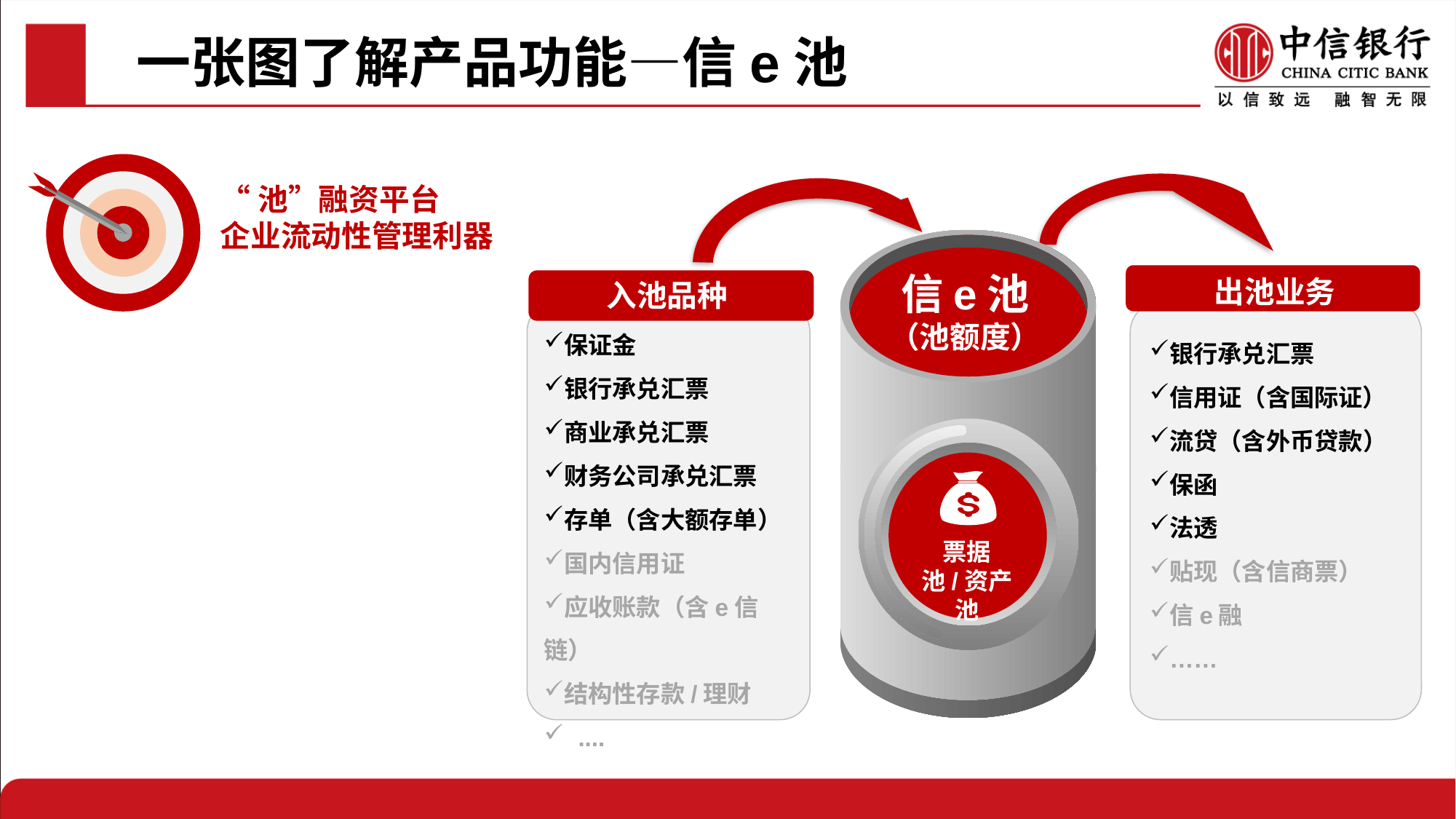

# 一张图了解产品功能—信e池

“池”融资平台
企业流动性管理利器

银行承兑汇票
信用证（含国际证）
流贷（含外币贷款）
保函
法透
贴现（含信商票）
信e融
……

出池业务

保证金
银行承兑汇票
商业承兑汇票
财务公司承兑汇票
存单（含大额存单）
国内信用证
应收账款（含e信链）
结构性存款/理财
....
入池品种

票据池/资产池
信e池
（池额度）
31